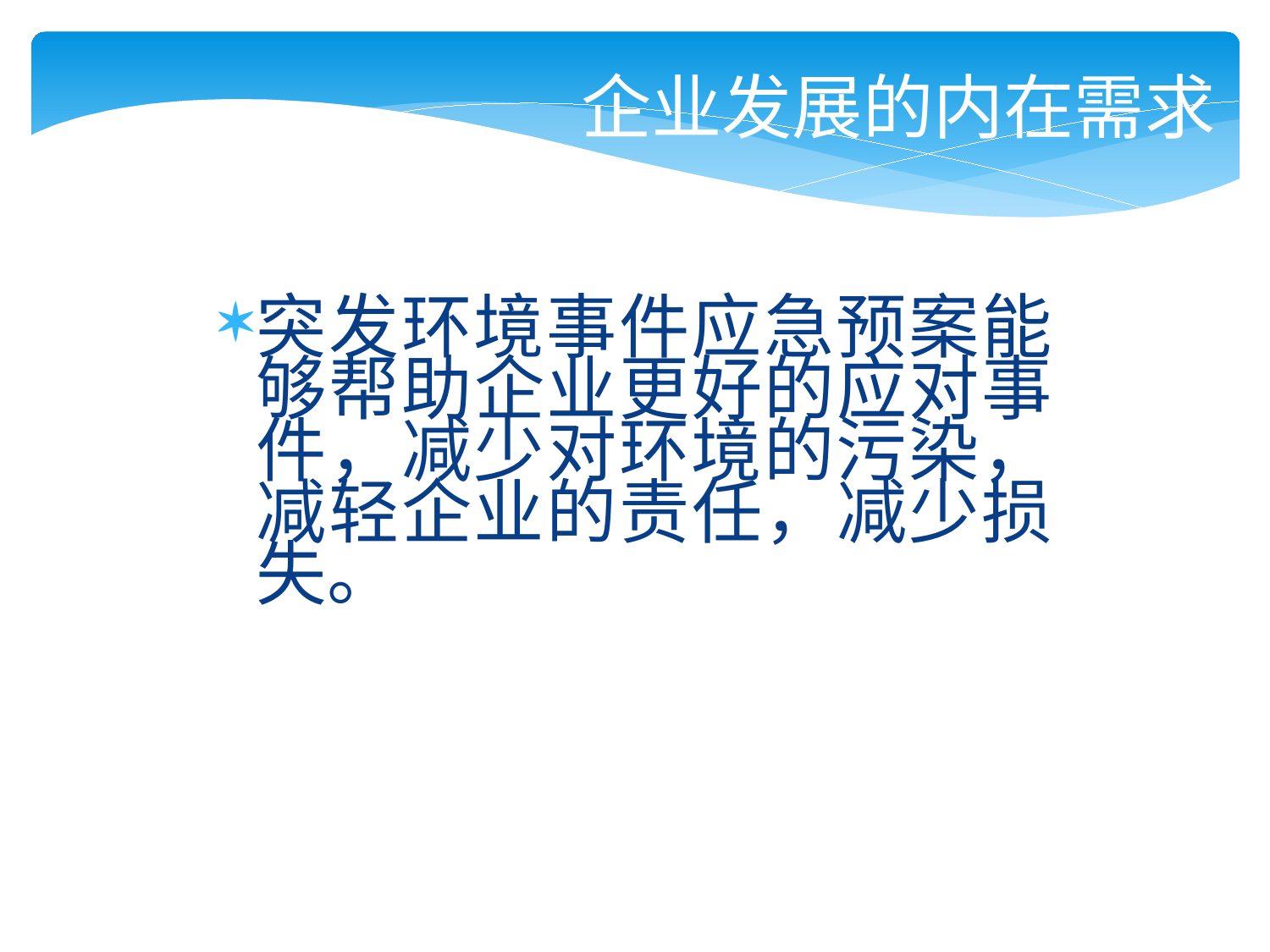

企业发展的内在需求
突发环境事件应急预案能够帮助企业更好的应对事件，减少对环境的污染，减轻企业的责任，减少损失。

28